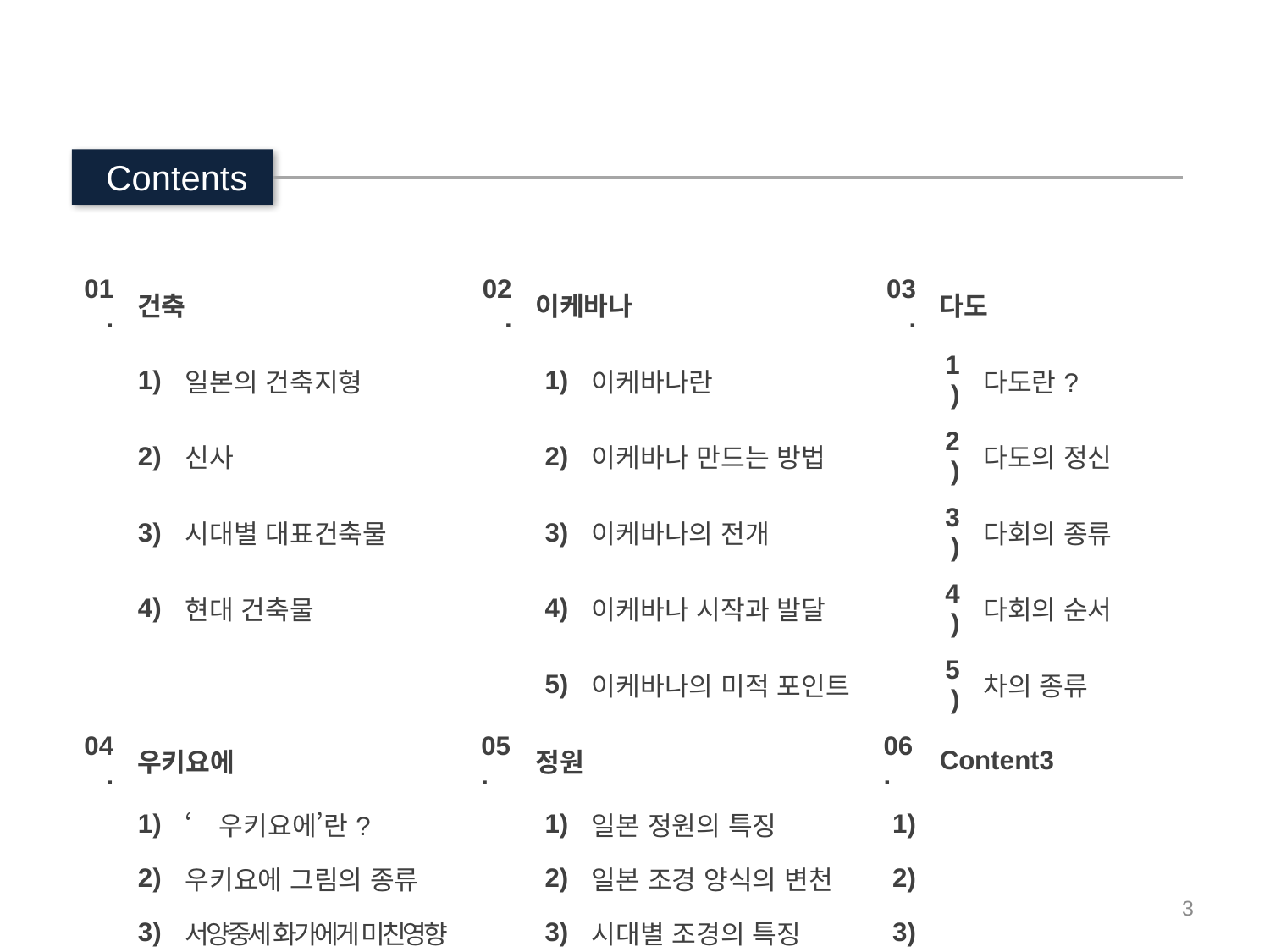

Contents
| 01. | 건축 |  |  |  | 02. | 이케바나 |  |  | 03. | 다도 |  |  |
| --- | --- | --- | --- | --- | --- | --- | --- | --- | --- | --- | --- | --- |
|  | 1) | 일본의 건축지형 |  |  |  | 1) | 이케바나란 |  |  | 1) |  | 다도란? |
|  | 2) | 신사 |  |  |  | 2) | 이케바나 만드는 방법 |  |  | 2) |  | 다도의 정신 |
|  | 3) | 시대별 대표건축물 |  |  |  | 3) | 이케바나의 전개 |  |  | 3) |  | 다회의 종류 |
|  | 4) | 현대 건축물 |  |  |  | 4) | 이케바나 시작과 발달 |  |  | 4) |  | 다회의 순서 |
|  |  |  |  |  |  | 5) | 이케바나의 미적 포인트 |  |  | 5) |  | 차의 종류 |
| 04. | 우키요에 |  |  |  | 05. | 정원 |  |  | 06. | Content3 |  |  |
|  | 1) | ‘우키요에’란? |  |  |  | 1) | 일본 정원의 특징 |  | 1) |  |  |  |
|  | 2) | 우키요에 그림의 종류 |  |  |  | 2) | 일본 조경 양식의 변천 |  | 2) |  |  |  |
|  | 3) | 서양중세 화가에게 미친영향 |  |  |  | 3) | 시대별 조경의 특징 |  | 3) |  |  |  |
|  | 4) | 한국의 풍속화와의 차이 |  |  |  |  |  |  | 4) |  |  |  |
3